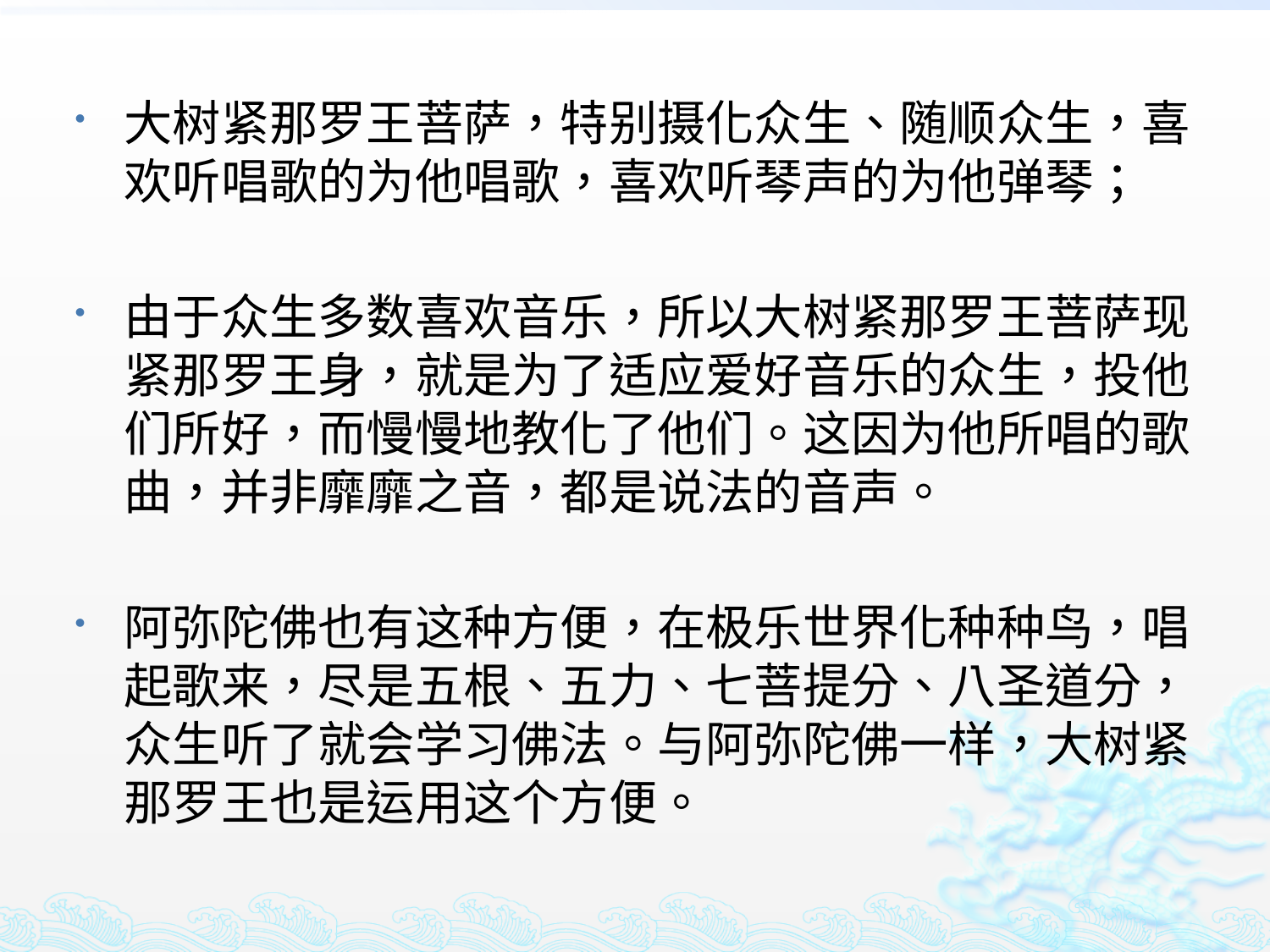

大树紧那罗王菩萨，特别摄化众生、随顺众生，喜欢听唱歌的为他唱歌，喜欢听琴声的为他弹琴；

由于众生多数喜欢音乐，所以大树紧那罗王菩萨现紧那罗王身，就是为了适应爱好音乐的众生，投他们所好，而慢慢地教化了他们。这因为他所唱的歌曲，并非靡靡之音，都是说法的音声。

阿弥陀佛也有这种方便，在极乐世界化种种鸟，唱起歌来，尽是五根、五力、七菩提分、八圣道分，众生听了就会学习佛法。与阿弥陀佛一样，大树紧那罗王也是运用这个方便。